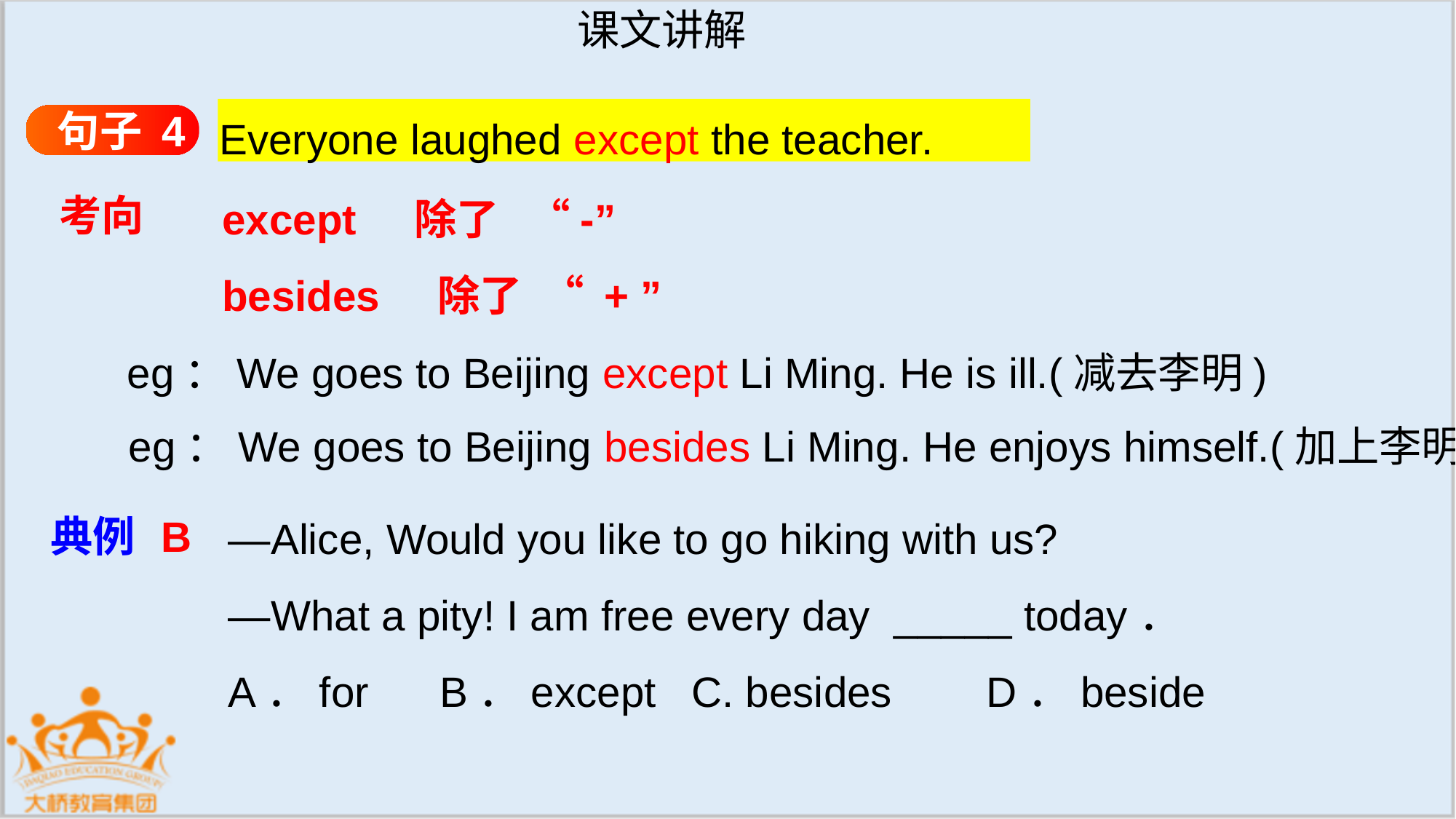

课文讲解
Everyone laughed except the teacher.

句子 4

except    除了   “-”
besides    除了  “ + ”
考向
eg：We goes to Beijing except Li Ming. He is ill.(减去李明)
eg：We goes to Beijing besides Li Ming. He enjoys himself.(加上李明)
—Alice, Would you like to go hiking with us?
—What a pity! I am free every day  _____ today．
A．for      B．except   C. besides        D．beside
典例
B